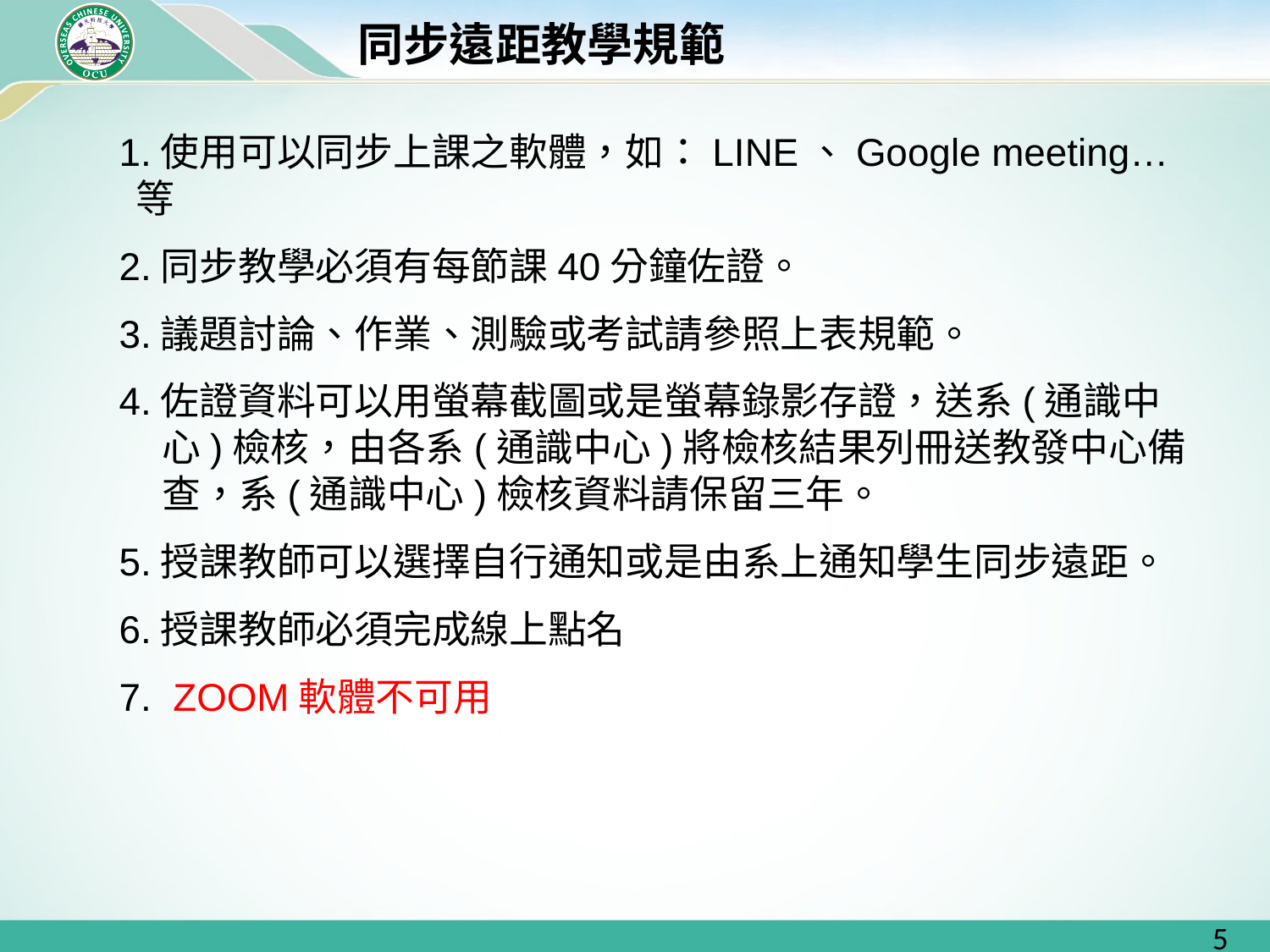

# 同步遠距教學規範
   1.使用可以同步上課之軟體，如：LINE、Google meeting…等
   2.同步教學必須有每節課40分鐘佐證。
   3.議題討論、作業、測驗或考試請參照上表規範。
   4.佐證資料可以用螢幕截圖或是螢幕錄影存證，送系(通識中心)檢核，由各系(通識中心)將檢核結果列冊送教發中心備查，系(通識中心)檢核資料請保留三年。
   5.授課教師可以選擇自行通知或是由系上通知學生同步遠距。
   6.授課教師必須完成線上點名
   7.  ZOOM軟體不可用

5